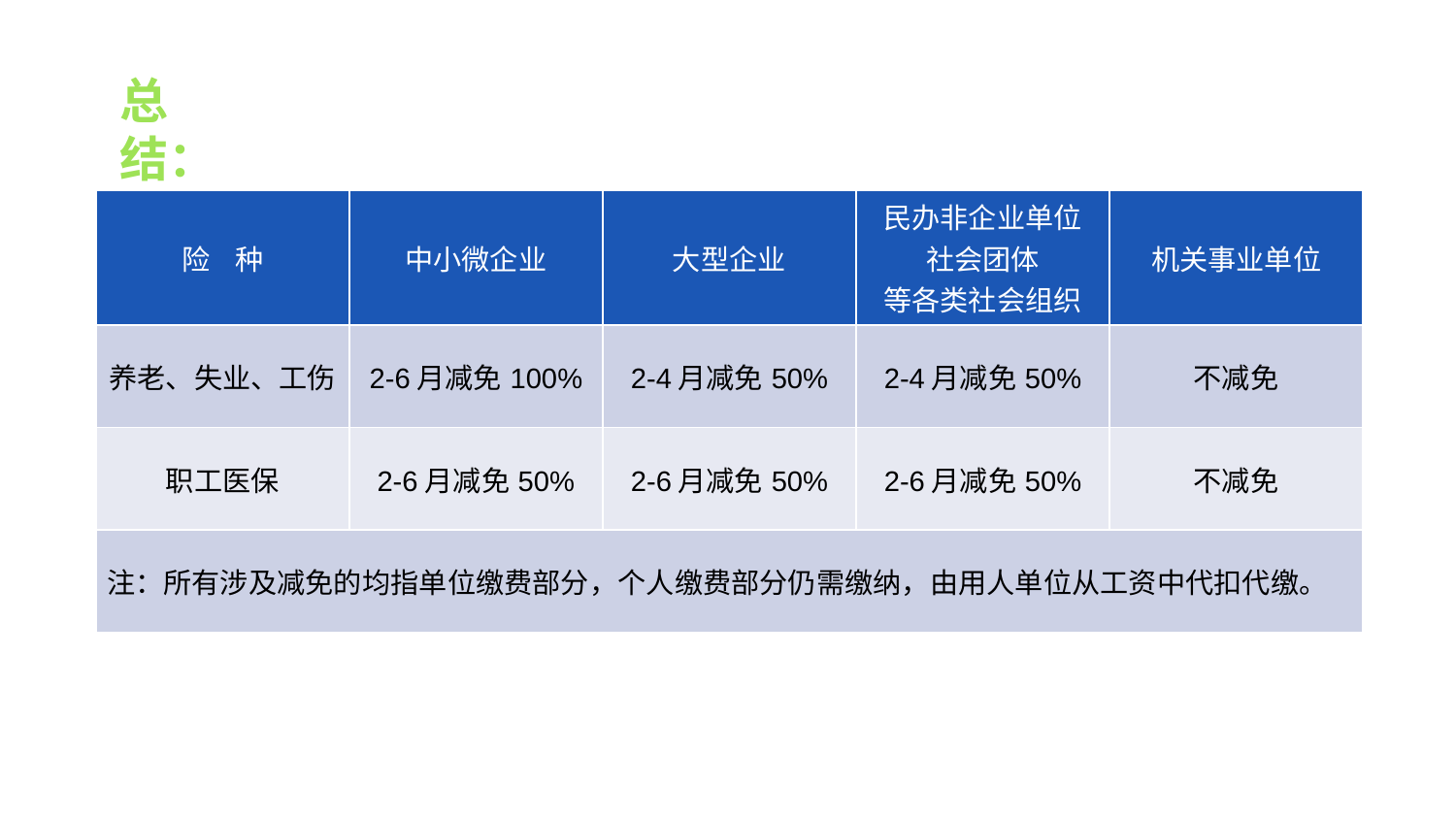

总  结：
| 险 种 | 中小微企业 | 大型企业 | 民办非企业单位 社会团体 等各类社会组织 | 机关事业单位 |
| --- | --- | --- | --- | --- |
| 养老、失业、工伤 | 2-6月减免100% | 2-4月减免50% | 2-4月减免50% | 不减免 |
| 职工医保 | 2-6月减免50% | 2-6月减免50% | 2-6月减免50% | 不减免 |
| 注：所有涉及减免的均指单位缴费部分，个人缴费部分仍需缴纳，由用人单位从工资中代扣代缴。 |  |  |  |  |